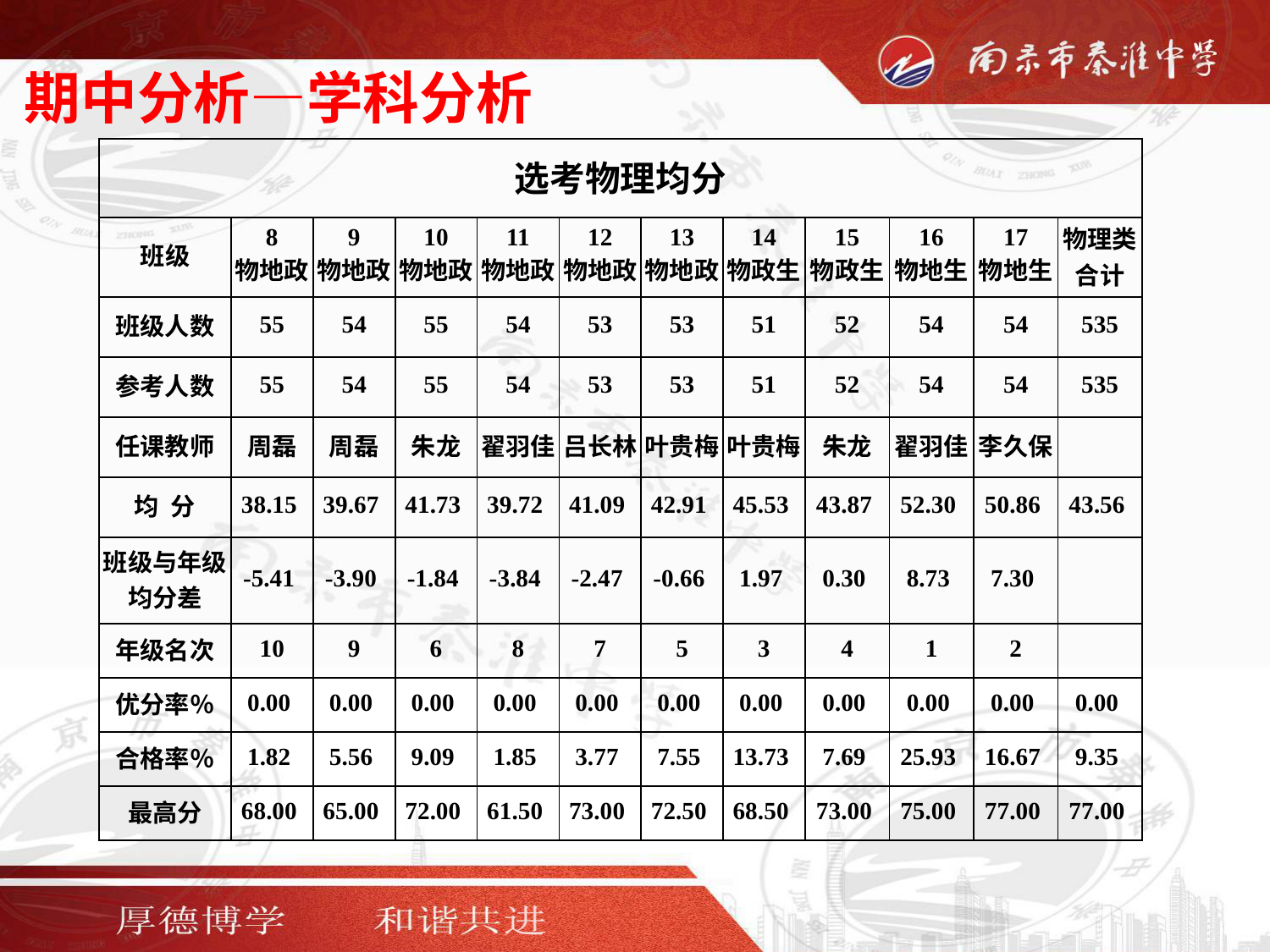

期中分析—学科分析
| 选考物理均分 |  |  |  |  |  |  |  |  |  |  |  |
| --- | --- | --- | --- | --- | --- | --- | --- | --- | --- | --- | --- |
| 班级 | 8 物地政 | 9 物地政 | 10 物地政 | 11 物地政 | 12 物地政 | 13 物地政 | 14 物政生 | 15 物政生 | 16 物地生 | 17 物地生 | 物理类 合计 |
| 班级人数 | 55 | 54 | 55 | 54 | 53 | 53 | 51 | 52 | 54 | 54 | 535 |
| 参考人数 | 55 | 54 | 55 | 54 | 53 | 53 | 51 | 52 | 54 | 54 | 535 |
| 任课教师 | 周磊 | 周磊 | 朱龙 | 翟羽佳 | 吕长林 | 叶贵梅 | 叶贵梅 | 朱龙 | 翟羽佳 | 李久保 |  |
| 均 分 | 38.15 | 39.67 | 41.73 | 39.72 | 41.09 | 42.91 | 45.53 | 43.87 | 52.30 | 50.86 | 43.56 |
| 班级与年级 均分差 | -5.41 | -3.90 | -1.84 | -3.84 | -2.47 | -0.66 | 1.97 | 0.30 | 8.73 | 7.30 |  |
| 年级名次 | 10 | 9 | 6 | 8 | 7 | 5 | 3 | 4 | 1 | 2 |  |
| 优分率％ | 0.00 | 0.00 | 0.00 | 0.00 | 0.00 | 0.00 | 0.00 | 0.00 | 0.00 | 0.00 | 0.00 |
| 合格率％ | 1.82 | 5.56 | 9.09 | 1.85 | 3.77 | 7.55 | 13.73 | 7.69 | 25.93 | 16.67 | 9.35 |
| 最高分 | 68.00 | 65.00 | 72.00 | 61.50 | 73.00 | 72.50 | 68.50 | 73.00 | 75.00 | 77.00 | 77.00 |